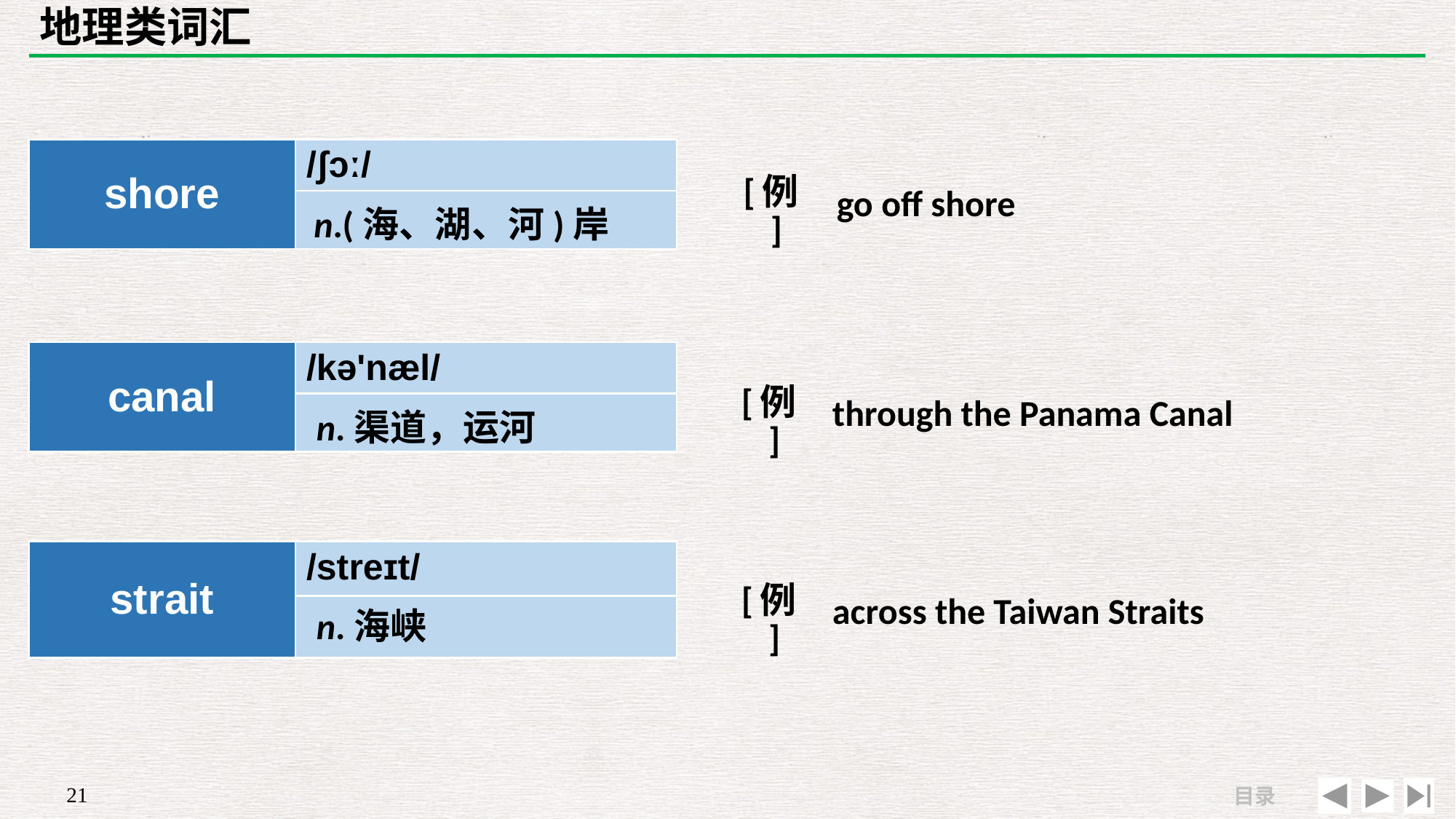

# 地理类词汇

|  |  |
| --- | --- |
| [例] | go off shore |
| shore | /ʃɔː/ |
| --- | --- |
|  |  |
n.(海、湖、河)岸
|  |  |
| --- | --- |
| [例] | through the Panama Canal |
| canal | /kə'næl/ |
| --- | --- |
|  |  |
n.渠道，运河
|  |  |
| --- | --- |
| [例] | across the Taiwan Straits |
| strait | /streɪt/ |
| --- | --- |
|  |  |
n.海峡